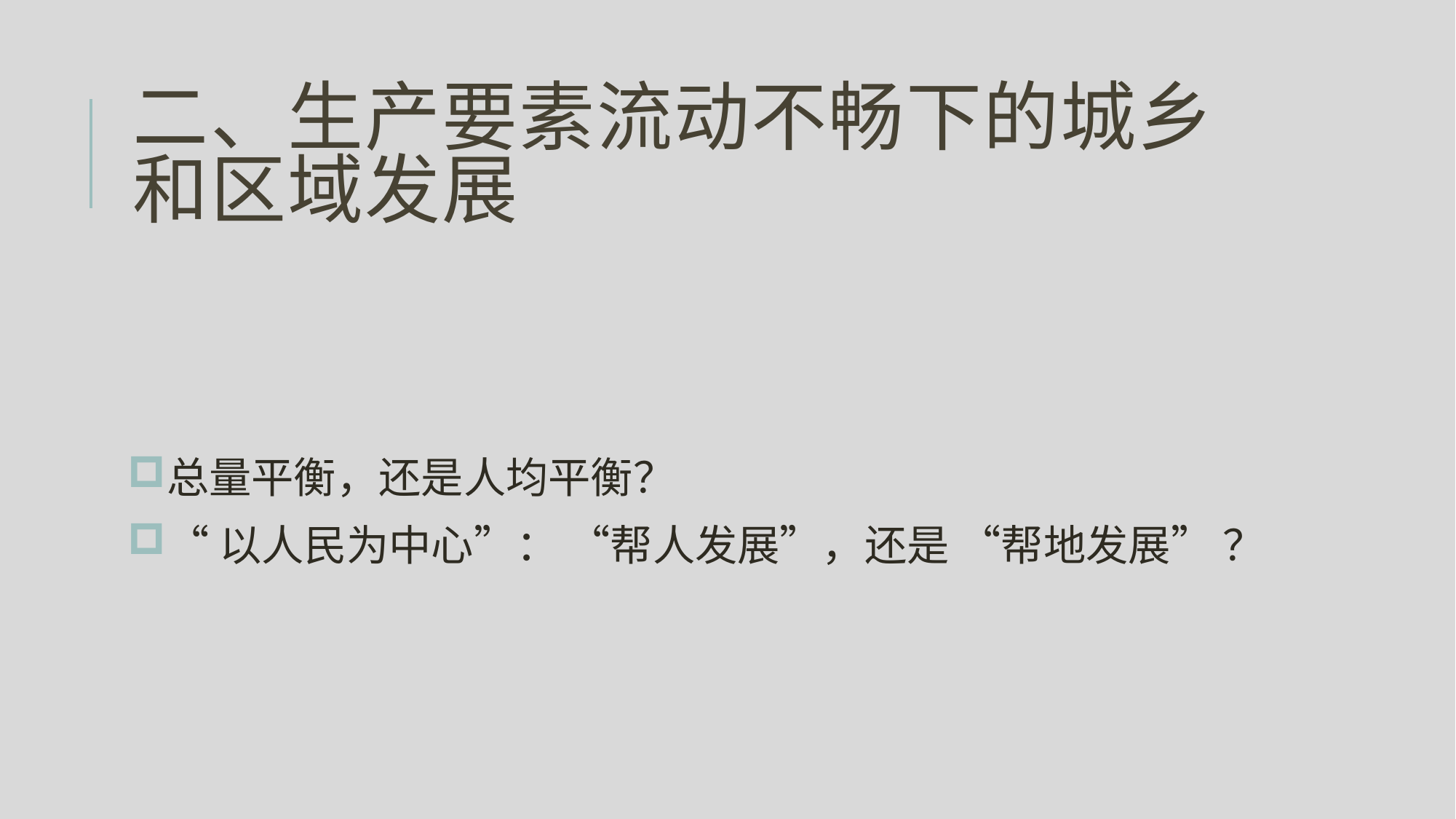

# 二、生产要素流动不畅下的城乡和区域发展
总量平衡，还是人均平衡？
“以人民为中心”： “帮人发展”，还是 “帮地发展” ？